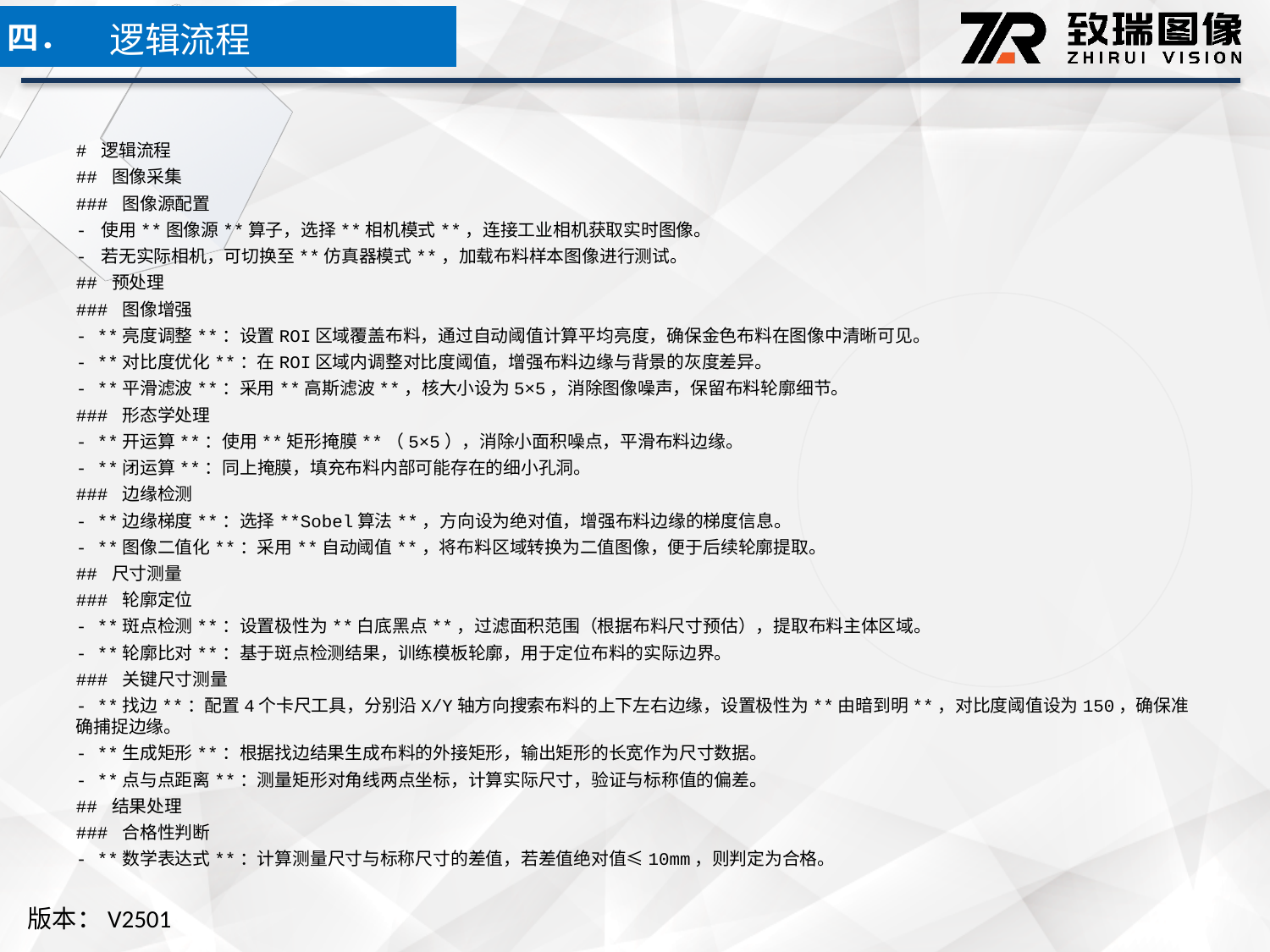

逻辑流程
四．

# 逻辑流程
## 图像采集
### 图像源配置
- 使用**图像源**算子，选择**相机模式**，连接工业相机获取实时图像。
- 若无实际相机，可切换至**仿真器模式**，加载布料样本图像进行测试。
## 预处理
### 图像增强
- **亮度调整**：设置ROI区域覆盖布料，通过自动阈值计算平均亮度，确保金色布料在图像中清晰可见。
- **对比度优化**：在ROI区域内调整对比度阈值，增强布料边缘与背景的灰度差异。
- **平滑滤波**：采用**高斯滤波**，核大小设为5×5，消除图像噪声，保留布料轮廓细节。
### 形态学处理
- **开运算**：使用**矩形掩膜**（5×5），消除小面积噪点，平滑布料边缘。
- **闭运算**：同上掩膜，填充布料内部可能存在的细小孔洞。
### 边缘检测
- **边缘梯度**：选择**Sobel算法**，方向设为绝对值，增强布料边缘的梯度信息。
- **图像二值化**：采用**自动阈值**，将布料区域转换为二值图像，便于后续轮廓提取。
## 尺寸测量
### 轮廓定位
- **斑点检测**：设置极性为**白底黑点**，过滤面积范围（根据布料尺寸预估），提取布料主体区域。
- **轮廓比对**：基于斑点检测结果，训练模板轮廓，用于定位布料的实际边界。
### 关键尺寸测量
- **找边**：配置4个卡尺工具，分别沿X/Y轴方向搜索布料的上下左右边缘，设置极性为**由暗到明**，对比度阈值设为150，确保准确捕捉边缘。
- **生成矩形**：根据找边结果生成布料的外接矩形，输出矩形的长宽作为尺寸数据。
- **点与点距离**：测量矩形对角线两点坐标，计算实际尺寸，验证与标称值的偏差。
## 结果处理
### 合格性判断
- **数学表达式**：计算测量尺寸与标称尺寸的差值，若差值绝对值≤10mm，则判定为合格。